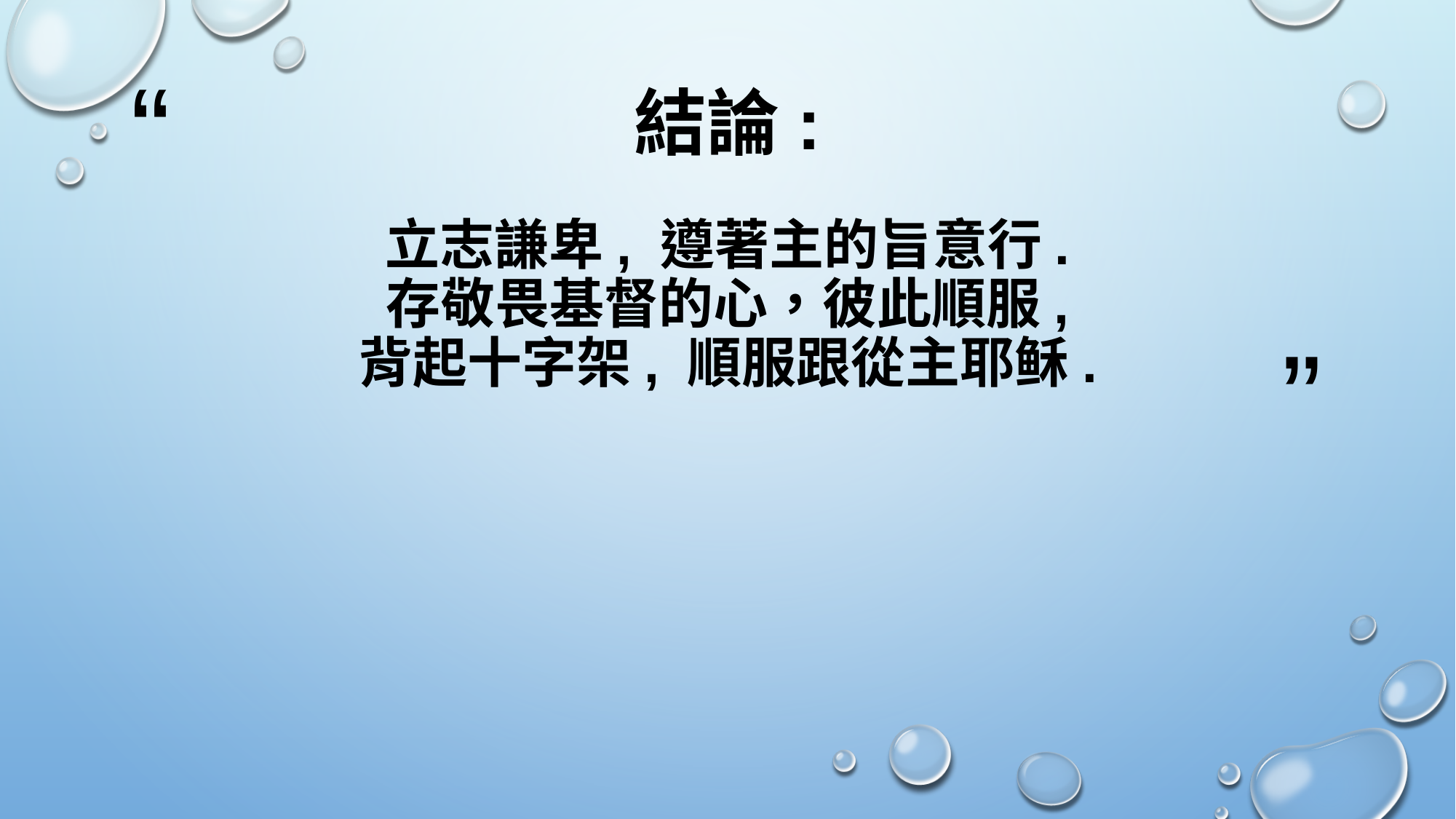

# 結論: 立志謙卑, 遵著主的旨意行. 存敬畏基督的心，彼此順服, 背起十字架, 順服跟從主耶稣.